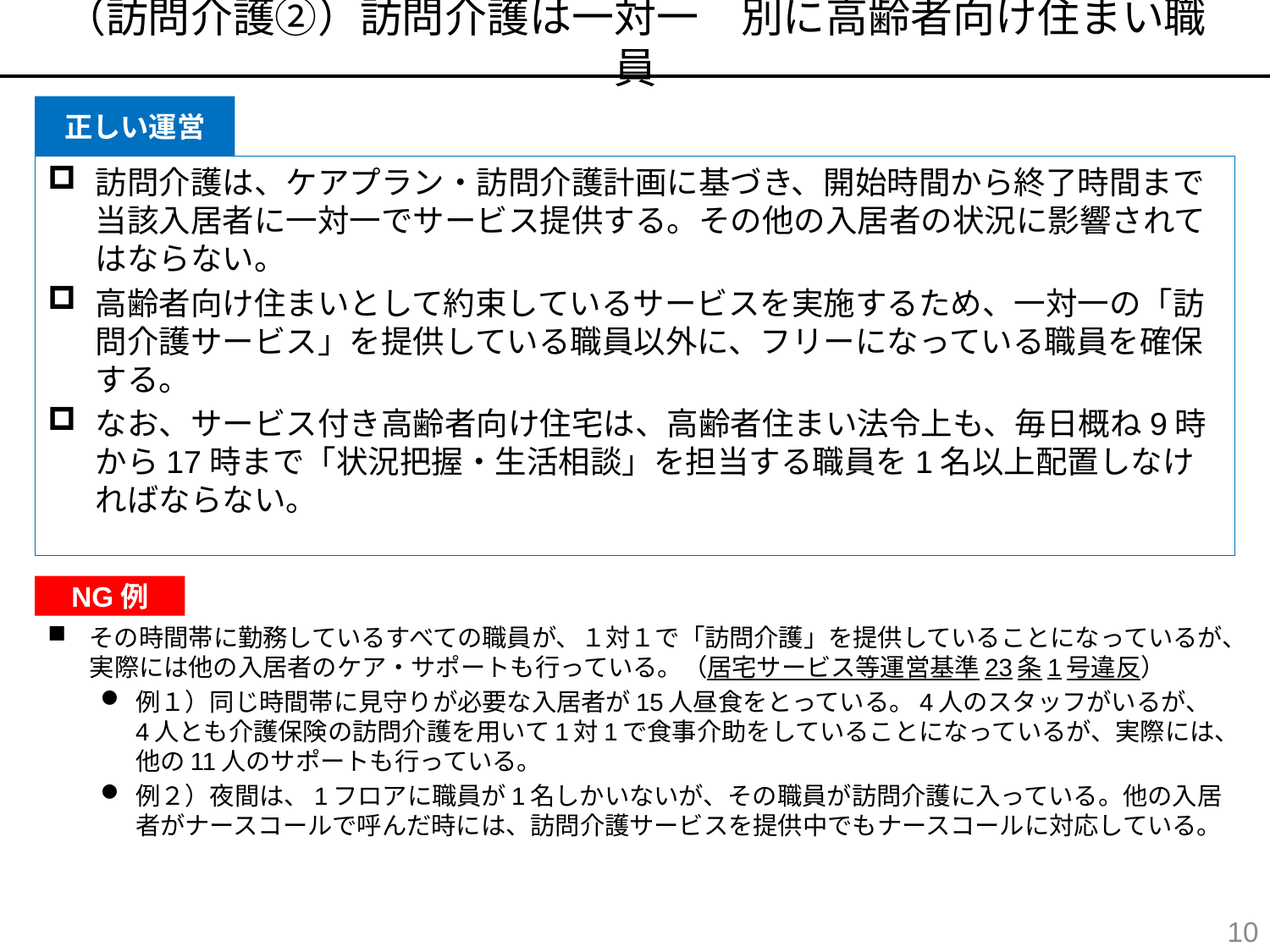

# （訪問介護②）訪問介護は一対一　別に高齢者向け住まい職員
訪問介護は、ケアプラン・訪問介護計画に基づき、開始時間から終了時間まで当該入居者に一対一でサービス提供する。その他の入居者の状況に影響されてはならない。
高齢者向け住まいとして約束しているサービスを実施するため、一対一の「訪問介護サービス」を提供している職員以外に、フリーになっている職員を確保する。
なお、サービス付き高齢者向け住宅は、高齢者住まい法令上も、毎日概ね9時から17時まで「状況把握・生活相談」を担当する職員を1名以上配置しなければならない。
その時間帯に勤務しているすべての職員が、１対１で「訪問介護」を提供していることになっているが、実際には他の入居者のケア・サポートも行っている。（居宅サービス等運営基準23条1号違反）
例１）同じ時間帯に見守りが必要な入居者が15人昼食をとっている。4人のスタッフがいるが、4人とも介護保険の訪問介護を用いて1対1で食事介助をしていることになっているが、実際には、他の11人のサポートも行っている。
例２）夜間は、1フロアに職員が1名しかいないが、その職員が訪問介護に入っている。他の入居者がナースコールで呼んだ時には、訪問介護サービスを提供中でもナースコールに対応している。
10